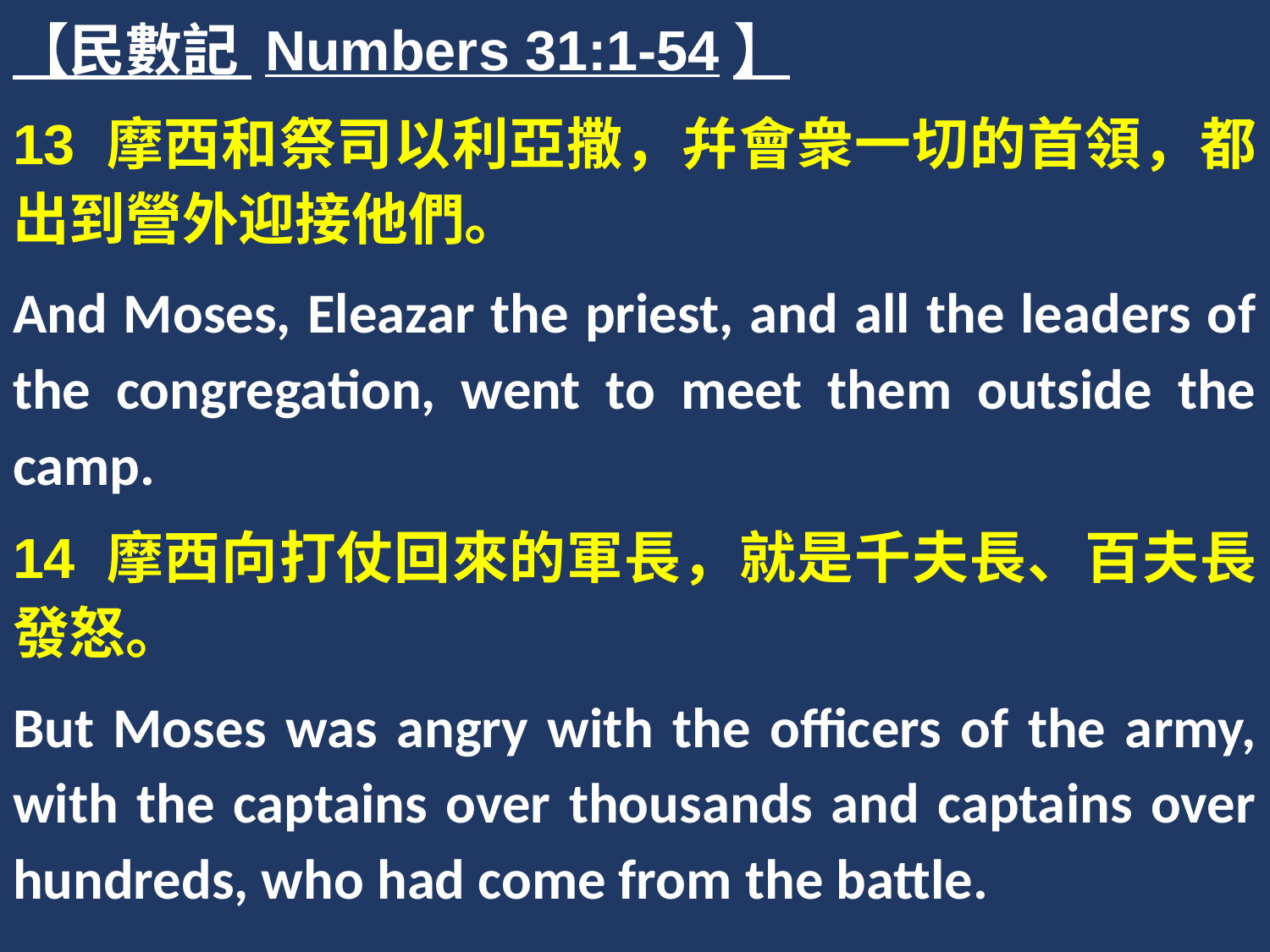

【民數記 Numbers 31:1-54】
13 摩西和祭司以利亞撒，幷會衆一切的首領，都出到營外迎接他們。
And Moses, Eleazar the priest, and all the leaders of the congregation, went to meet them outside the camp.
14 摩西向打仗回來的軍長，就是千夫長、百夫長發怒。
But Moses was angry with the officers of the army, with the captains over thousands and captains over hundreds, who had come from the battle.